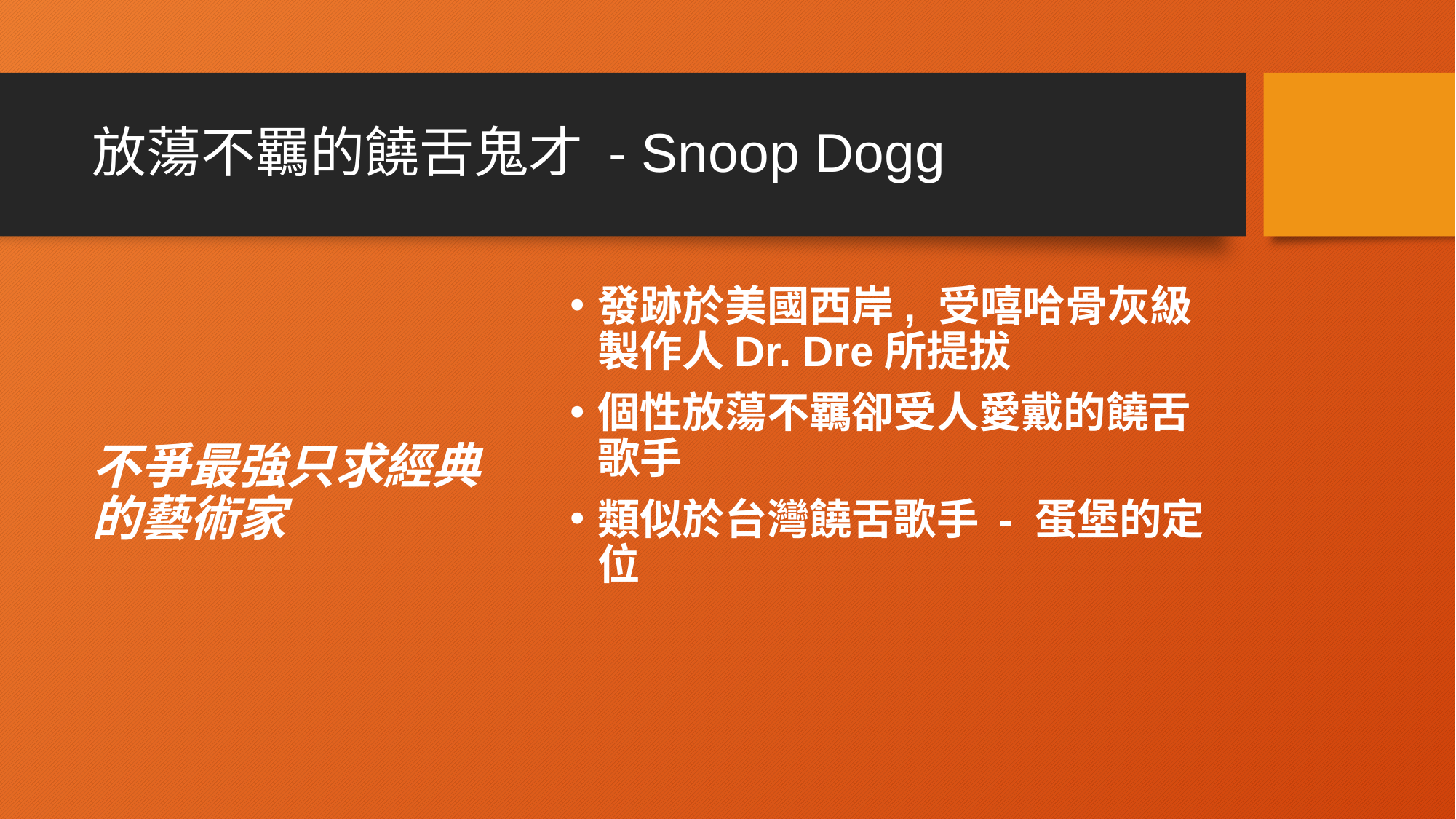

# 放蕩不羈的饒舌鬼才 - Snoop Dogg
不爭最強只求經典的藝術家
發跡於美國西岸, 受嘻哈骨灰級製作人Dr. Dre所提拔
個性放蕩不羈卻受人愛戴的饒舌歌手
類似於台灣饒舌歌手 - 蛋堡的定位